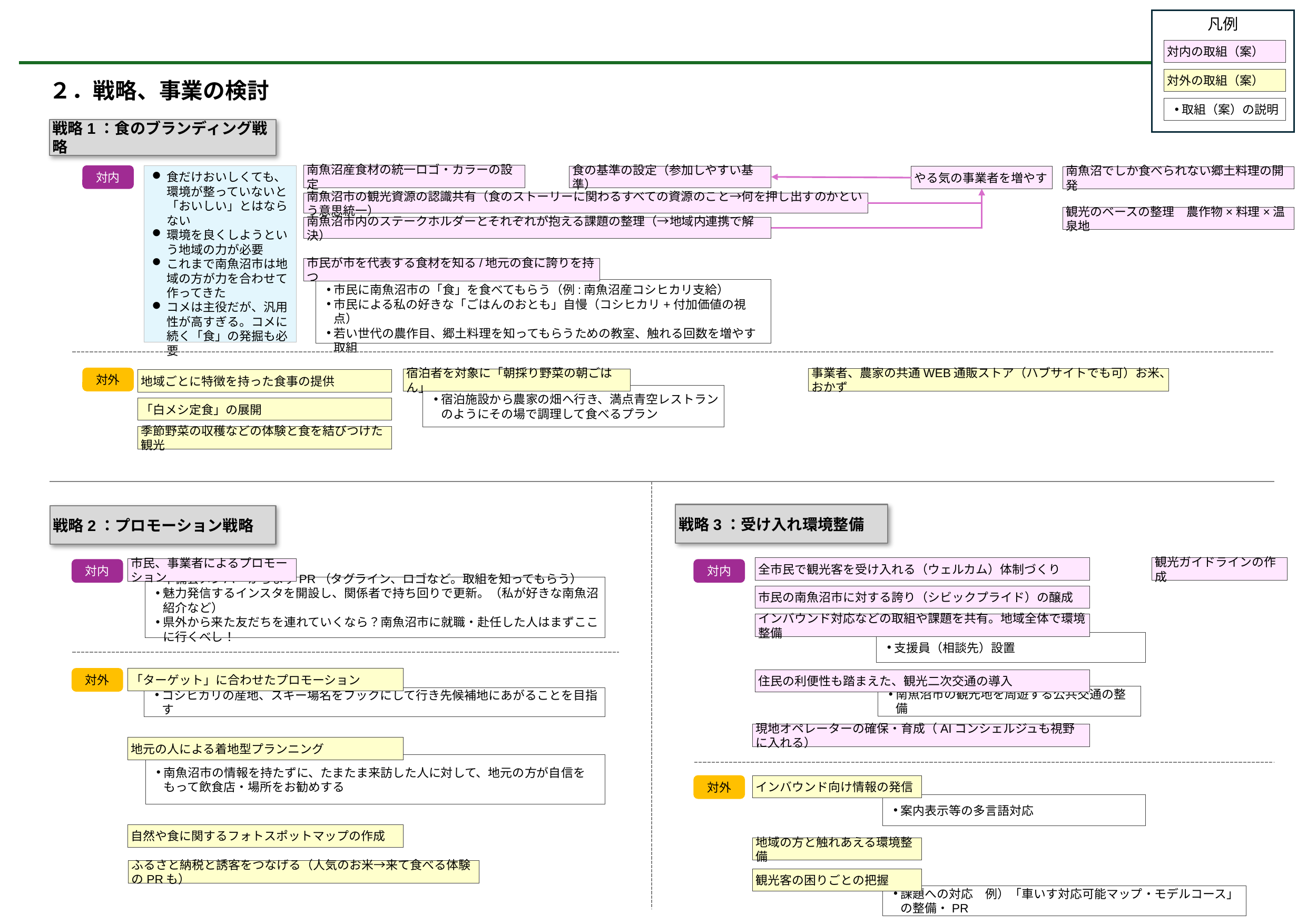

凡例
対内の取組（案）
対外の取組（案）
２．戦略、事業の検討
取組（案）の説明
南魚沼ハウスフード（ご当地グルメではなく）
戦略1：食のブランディング戦略
お米だけでない。温泉、ラーメン、南魚沼の全体的な食として盛り上げられればいい
南魚沼産食材の統一ロゴ・カラーの設定
食だけおいしくても、環境が整っていないと「おいしい」とはならない
環境を良くしようという地域の力が必要
これまで南魚沼市は地域の方が力を合わせて作ってきた
コメは主役だが、汎用性が高すぎる。コメに続く「食」の発掘も必要
食の基準の設定（参加しやすい基準）
対内
やる気の事業者を増やす
南魚沼でしか食べられない郷土料理の開発
南魚沼市の観光資源の認識共有（食のストーリーに関わるすべての資源のこと→何を押し出すのかという意思統一）
観光のベースの整理　農作物×料理×温泉地
南魚沼市内のステークホルダーとそれぞれが抱える課題の整理（→地域内連携で解決）
他地域との差別化：歴史
　歴史を地域、観光客に伝えたうえでの食を伝えれば、より価値が高まる
市民が市を代表する食材を知る/地元の食に誇りを持つ
地元の人が、食材・飲食店を知らない
市民に南魚沼市の「食」を食べてもらう（例:南魚沼産コシヒカリ支給）
市民による私の好きな「ごはんのおとも」自慢（コシヒカリ+付加価値の視点）
若い世代の農作目、郷土料理を知ってもらうための教室、触れる回数を増やす取組
本気丼の誕生
軸、基準をしっかりと設定

食を起点とした広がりを事業に展開
事業者、農家の共通WEB通販ストア（ハブサイトでも可）お米、おかず
対外
宿泊者を対象に「朝採り野菜の朝ごはん」
地域ごとに特徴を持った食事の提供
宿泊施設から農家の畑へ行き、満点青空レストランのようにその場で調理して食べるプラン
「白メシ定食」の展開
野菜の刺身　など言い方次第
季節野菜の収穫などの体験と食を結びつけた観光
南魚沼は“茶色”食べ物を大事にしている
→移住者の心をつかんでいる
戦略3：受け入れ環境整備
戦略2：プロモーション戦略
観光ガイドラインの作成
全市民で観光客を受け入れる（ウェルカム）体制づくり
市民、事業者によるプロモーション
対内
対内
南魚沼市は認知度に優位性がある。
次のフェイズに進めていく
準備会メンバーからまずPR（タグライン、ロゴなど。取組を知ってもらう）
魅力発信するインスタを開設し、関係者で持ち回りで更新。（私が好きな南魚沼紹介など）
県外から来た友だちを連れていくなら？南魚沼市に就職・赴任した人はまずここに行くべし！
市民の南魚沼市に対する誇り（シビックプライド）の醸成
インバウンド対応などの取組や課題を共有。地域全体で環境整備
理解
確信
行動
認知
支援員（相談先）設置
「ターゲット」に合わせたプロモーション
対外
住民の利便性も踏まえた、観光二次交通の導入
南魚沼市の観光地を周遊する公共交通の整備
コシヒカリの産地、スキー場名をフックにして行き先候補地にあがることを目指す
南魚沼市内ではお釜でコメを炊いているなど刺さる統一対応。
受入が一定基準を満たしていないと観光客のCSは得られない
現地オペレーターの確保・育成（AIコンシェルジュも視野に入れる）
地元の人による着地型プランニング
南魚沼市の情報を持たずに、たまたま来訪した人に対して、地元の方が自信をもって飲食店・場所をお勧めする
南魚沼の食は　美食（贅沢）ではないのでは？
ハード面の整備
インバウンド向け情報の発信
対外
案内表示等の多言語対応
概念の整理・裏付けは必要
自分で決めない旅
自然や食に関するフォトスポットマップの作成
地域の方と触れあえる環境整備
素材よりも、料理を食べたい
例）魚をたべたいよりも寿司を食べたい
ふるさと納税と誘客をつなげる（人気のお米→来て食べる体験のPRも）
観光客の困りごとの把握
課題への対応　例）「車いす対応可能マップ・モデルコース」の整備・PR